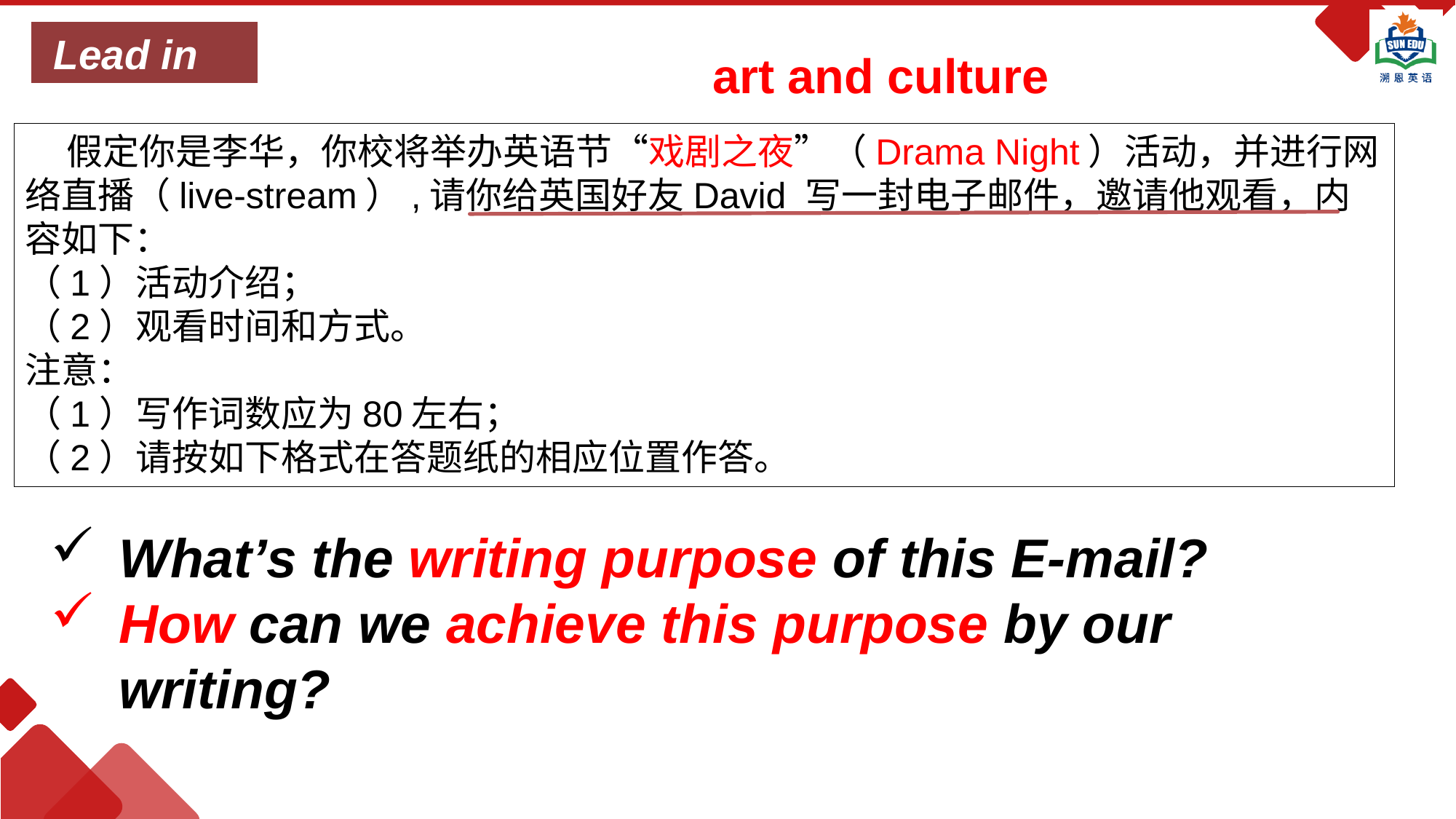

Lead in
art and culture
    假定你是李华，你校将举办英语节“戏剧之夜”（Drama Night）活动，并进行网络直播（live-stream）,请你给英国好友David 写一封电子邮件，邀请他观看，内容如下：
（1）活动介绍；
（2）观看时间和方式。
注意：
（1）写作词数应为80左右；
（2）请按如下格式在答题纸的相应位置作答。
What’s the writing purpose of this E-mail?
How can we achieve this purpose by our writing?